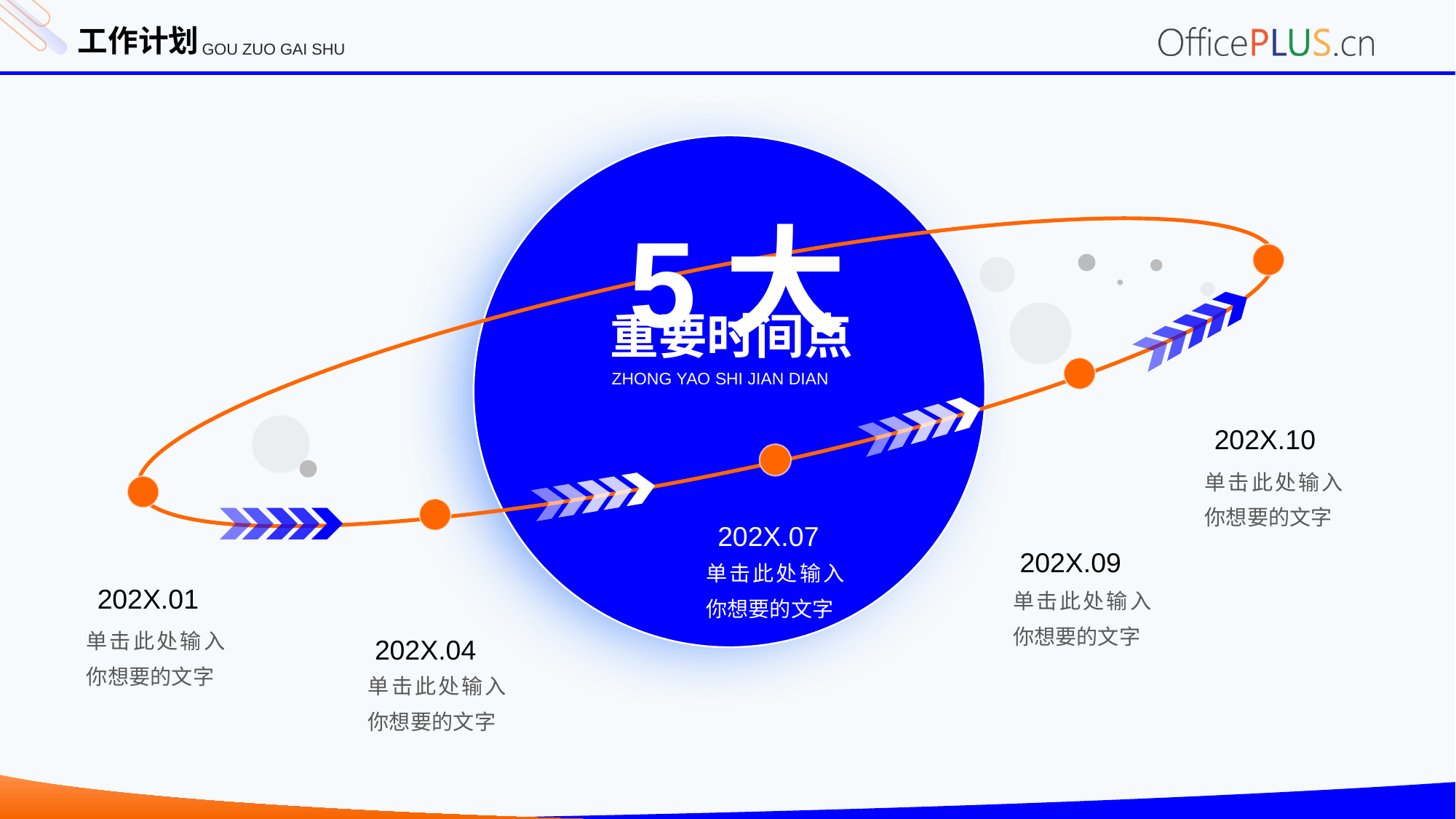

工作计划
GOU ZUO GAI SHU

5大

重要时间点

ZHONG YAO SHI JIAN DIAN
202X.10

单击此处输入你想要的文字

202X.07

202X.09
单击此处输入你想要的文字
202X.01
单击此处输入你想要的文字
单击此处输入你想要的文字
202X.04
单击此处输入你想要的文字